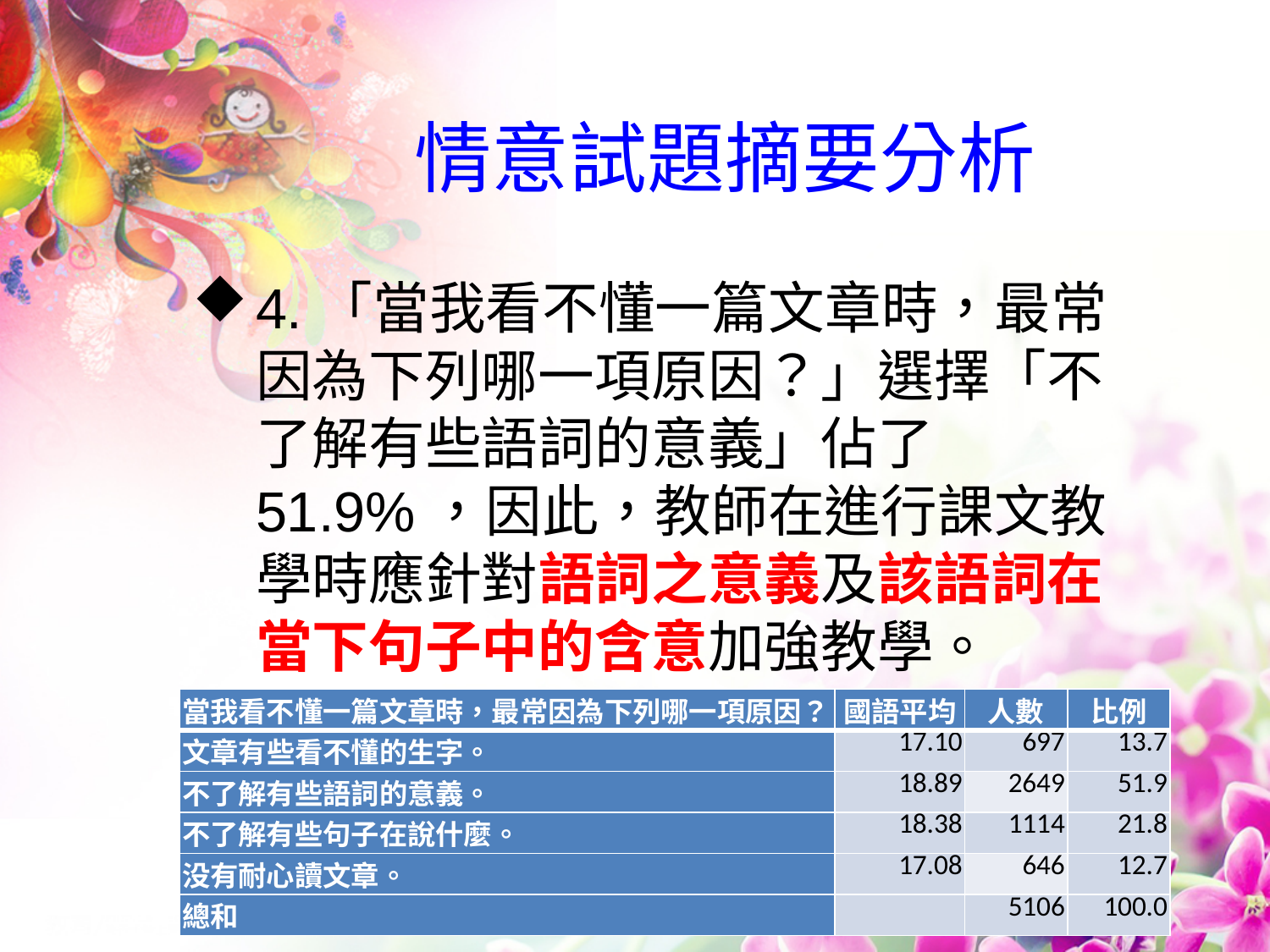

# 情意試題摘要分析
4.「當我看不懂一篇文章時，最常因為下列哪一項原因？」選擇「不了解有些語詞的意義」佔了51.9%，因此，教師在進行課文教學時應針對語詞之意義及該語詞在當下句子中的含意加強教學。
| 當我看不懂一篇文章時，最常因為下列哪一項原因？ | 國語平均 | 人數 | 比例 |
| --- | --- | --- | --- |
| 文章有些看不懂的生字。 | 17.10 | 697 | 13.7 |
| 不了解有些語詞的意義。 | 18.89 | 2649 | 51.9 |
| 不了解有些句子在說什麼。 | 18.38 | 1114 | 21.8 |
| 没有耐心讀文章。 | 17.08 | 646 | 12.7 |
| 總和 |  | 5106 | 100.0 |